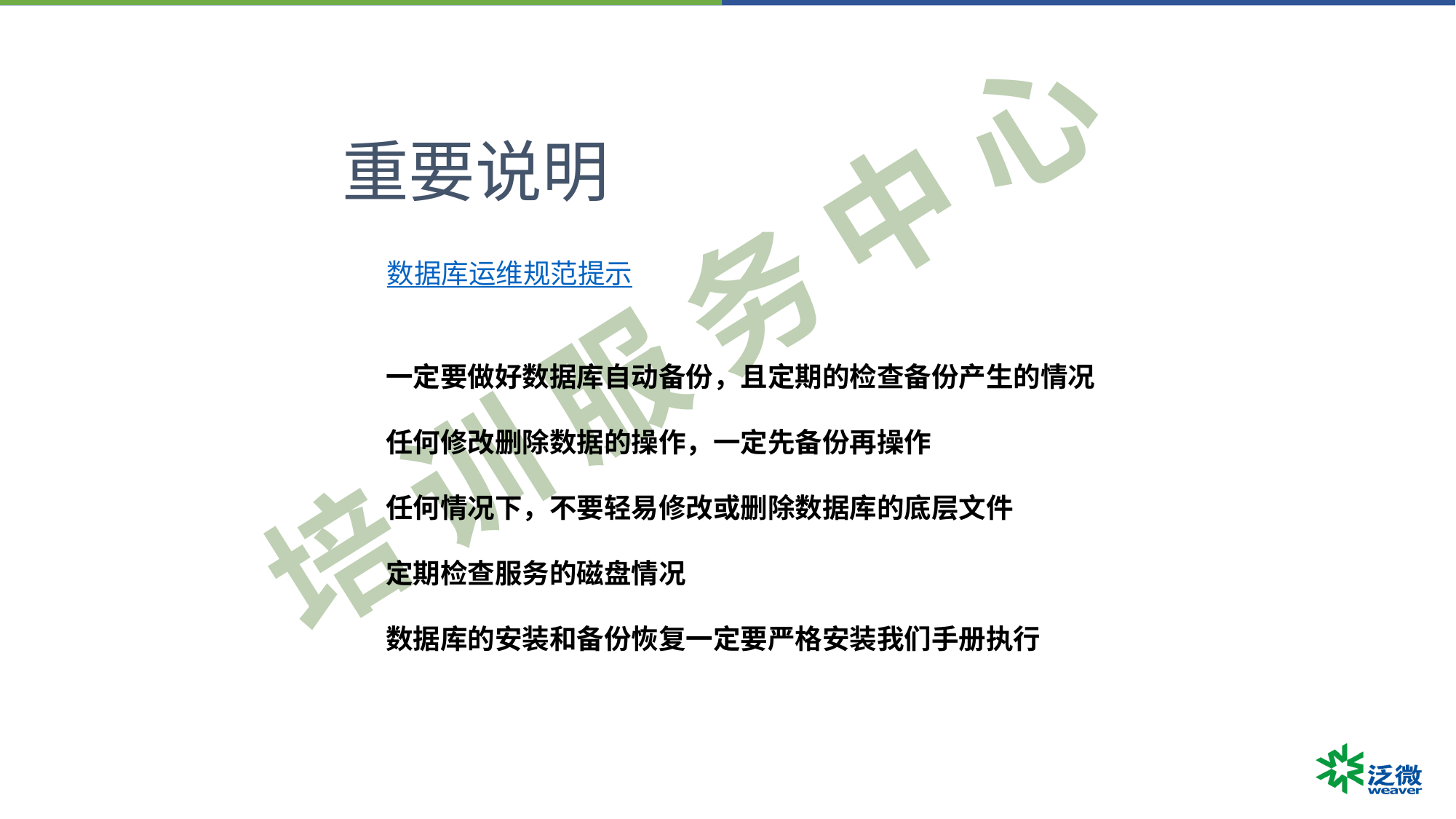

重要说明
数据库运维规范提示
一定要做好数据库自动备份，且定期的检查备份产生的情况

任何修改删除数据的操作，一定先备份再操作

任何情况下，不要轻易修改或删除数据库的底层文件

定期检查服务的磁盘情况

数据库的安装和备份恢复一定要严格安装我们手册执行